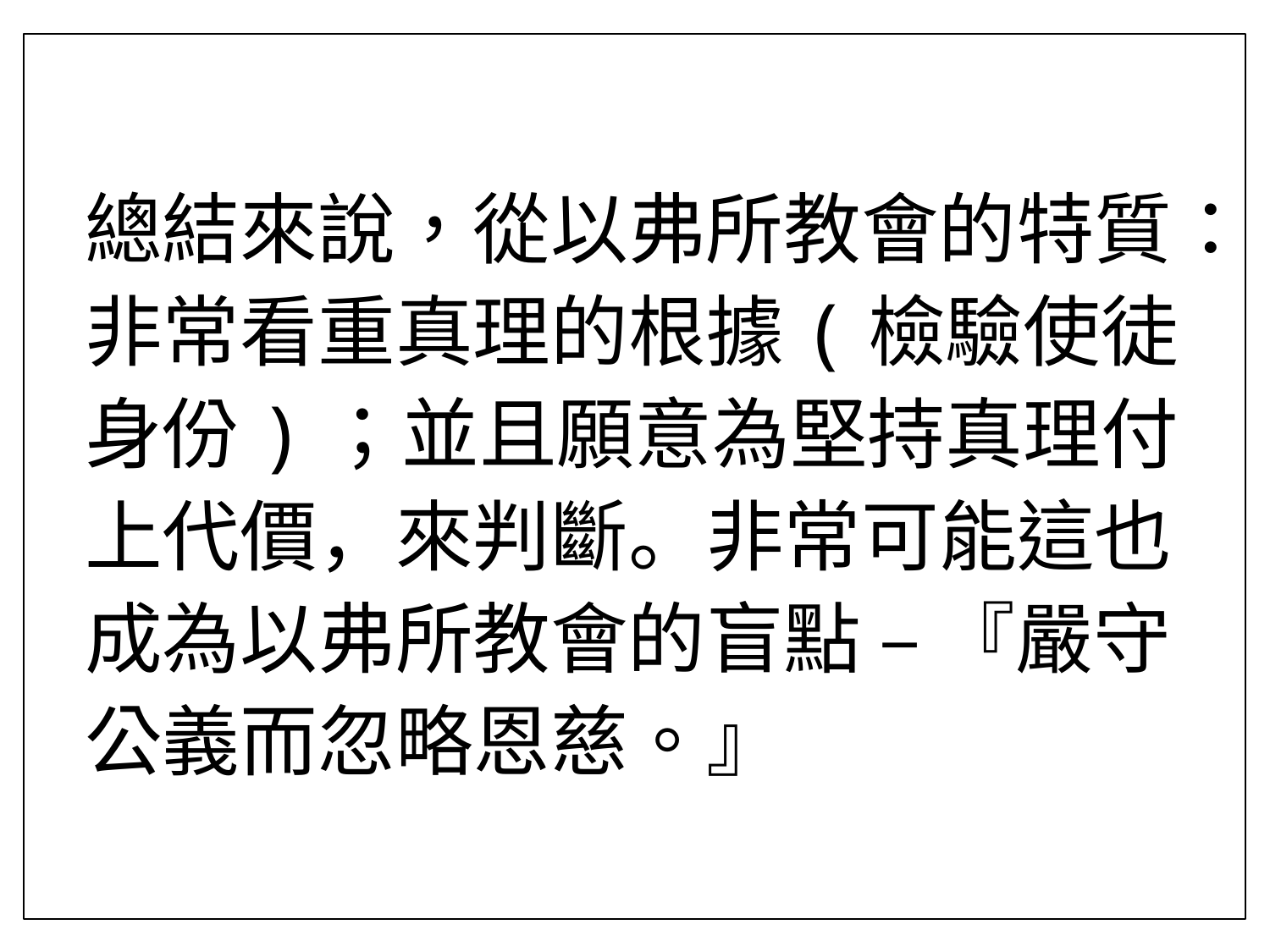

總結來說，從以弗所教會的特質：非常看重真理的根據(檢驗使徒身份)；並且願意為堅持真理付上代價，來判斷。非常可能這也成為以弗所教會的盲點 – 『嚴守公義而忽略恩慈。』